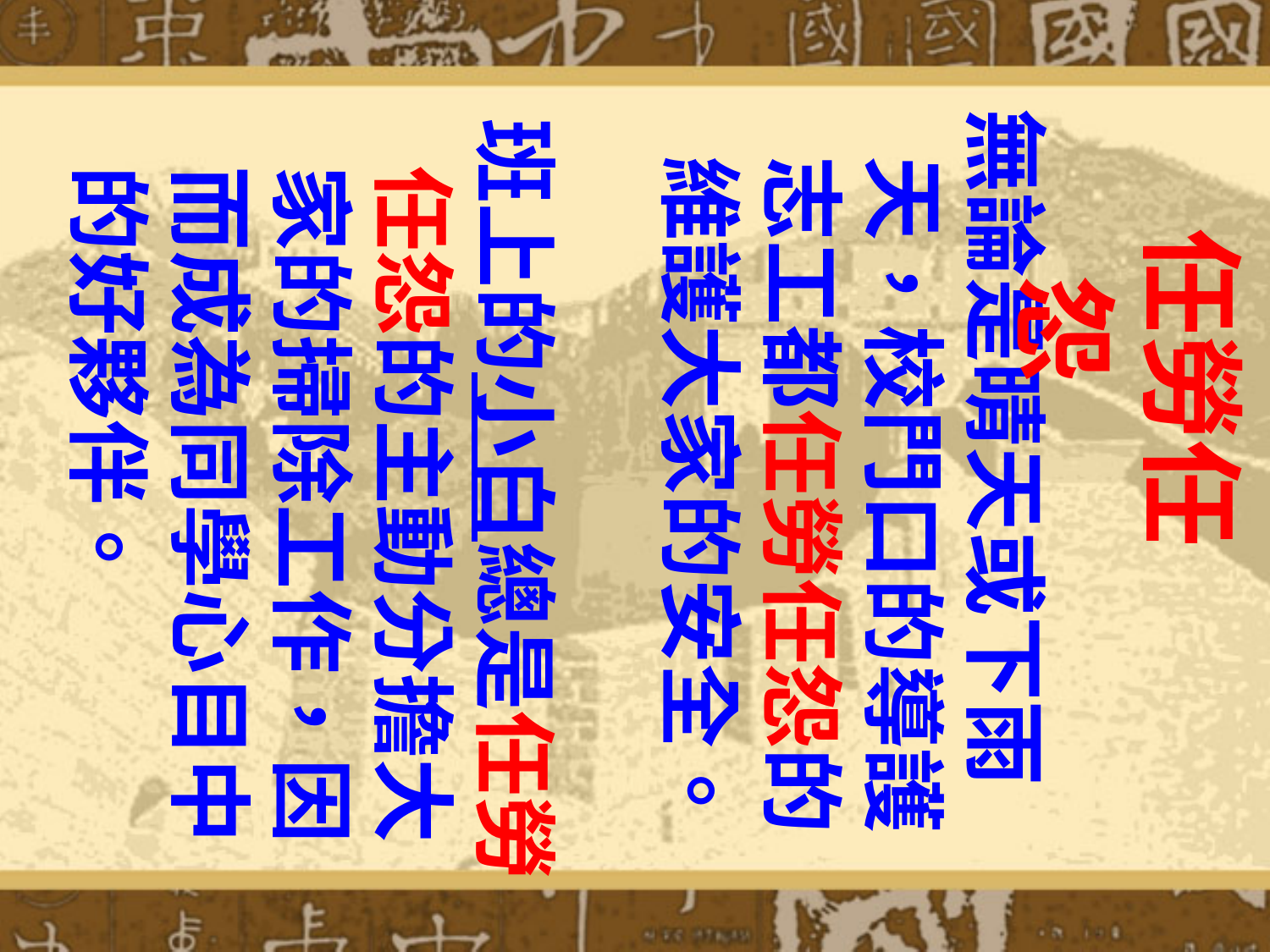

無論是晴天或下雨天，校門口的導護志工都任勞任怨的維護大家的安全。
班上的小白總是任勞任怨的主動分擔大家的掃除工作，因而成為同學心目中的好夥伴。
任勞任怨